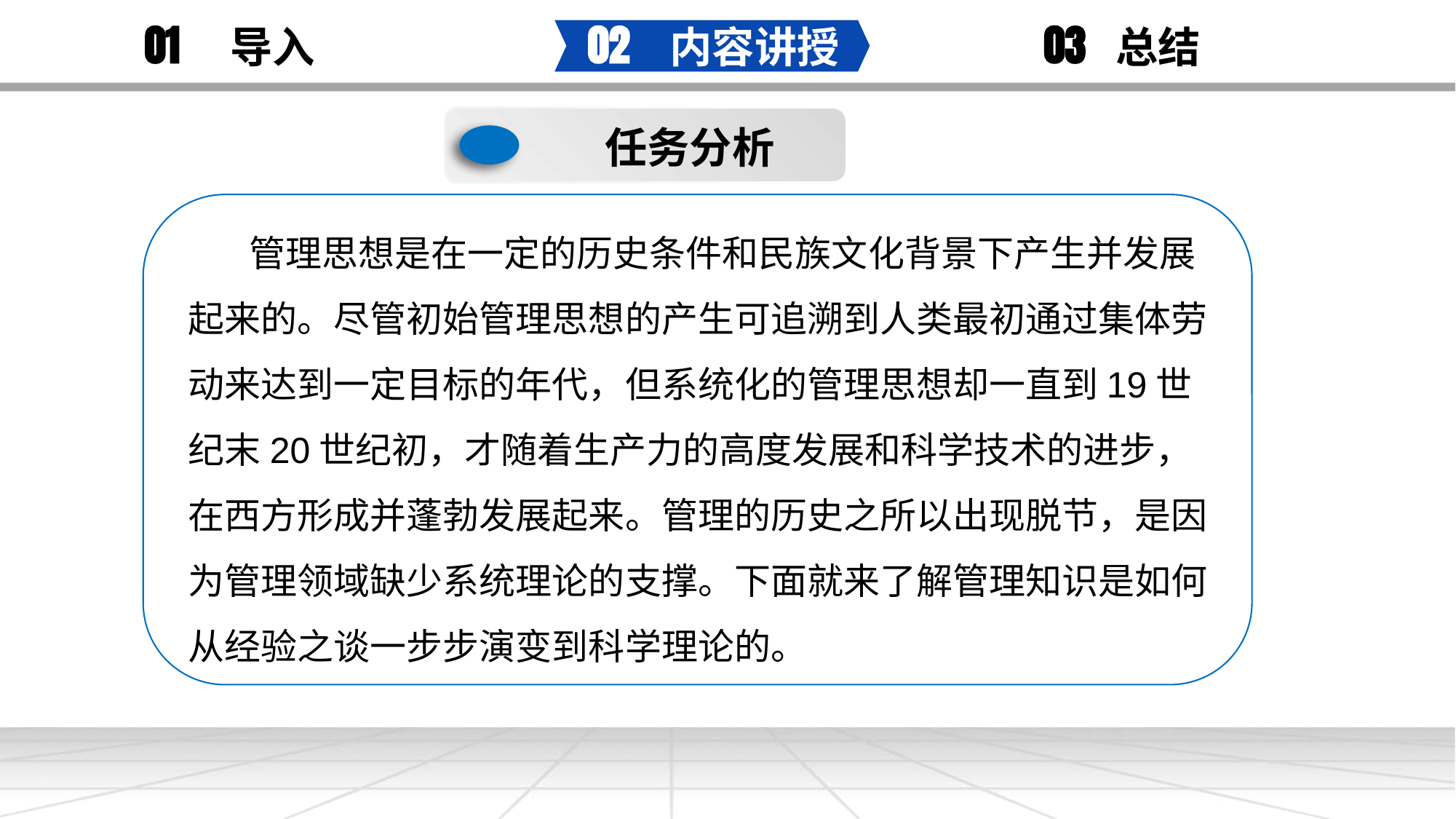

02   内容讲授
03  总结
01    导入

任务分析
添加
标题

        管理思想是在一定的历史条件和民族文化背景下产生并发展起来的。尽管初始管理思想的产生可追溯到人类最初通过集体劳动来达到一定目标的年代，但系统化的管理思想却一直到19世纪末20世纪初，才随着生产力的高度发展和科学技术的进步，在西方形成并蓬勃发展起来。管理的历史之所以出现脱节，是因为管理领域缺少系统理论的支撑。下面就来了解管理知识是如何从经验之谈一步步演变到科学理论的。